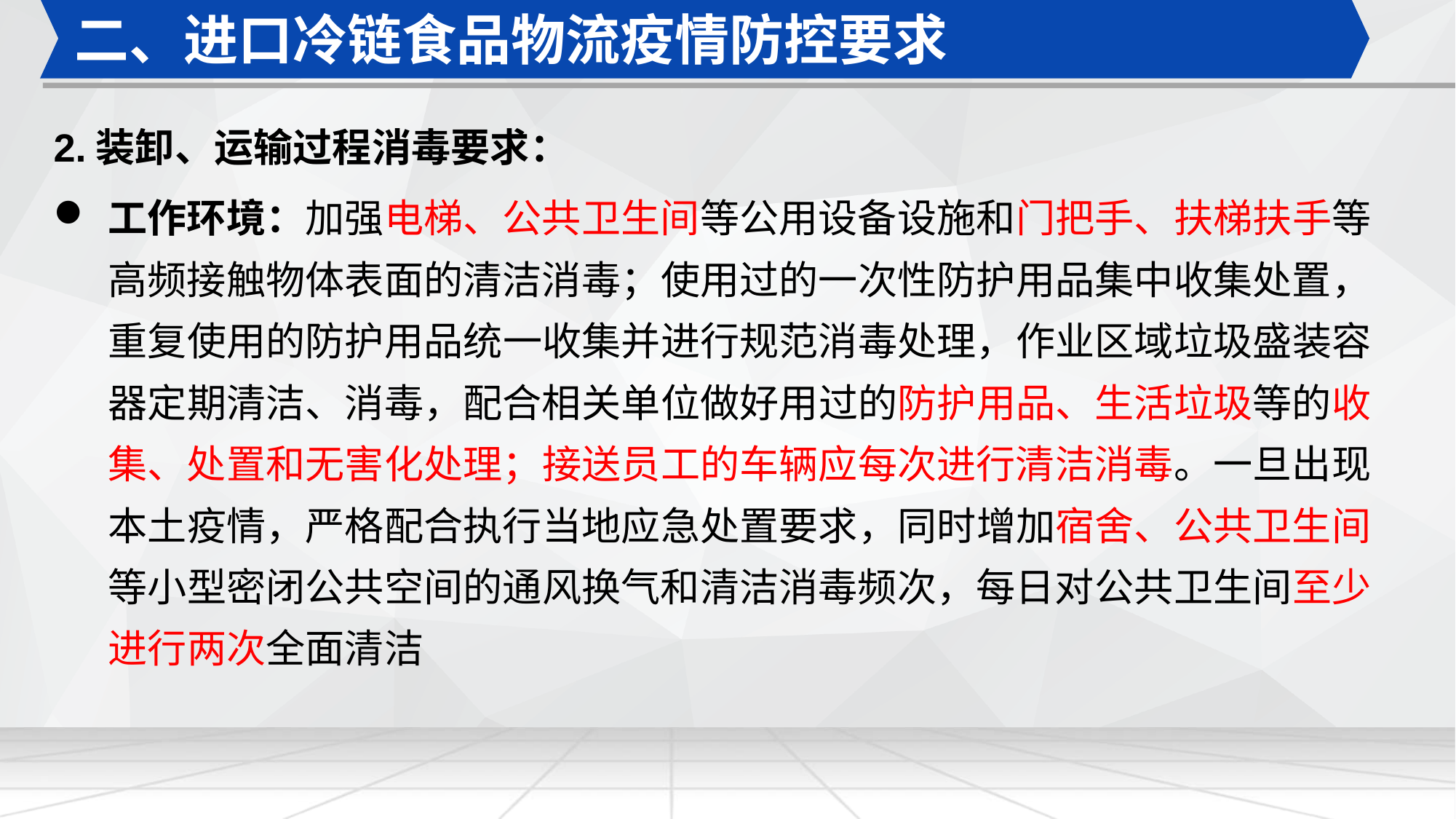

二、进口冷链食品物流疫情防控要求

2.装卸、运输过程消毒要求：
工作环境：加强电梯、公共卫生间等公用设备设施和门把手、扶梯扶手等高频接触物体表面的清洁消毒；使用过的一次性防护用品集中收集处置，重复使用的防护用品统一收集并进行规范消毒处理，作业区域垃圾盛装容器定期清洁、消毒，配合相关单位做好用过的防护用品、生活垃圾等的收集、处置和无害化处理；接送员工的车辆应每次进行清洁消毒。一旦出现本土疫情，严格配合执行当地应急处置要求，同时增加宿舍、公共卫生间等小型密闭公共空间的通风换气和清洁消毒频次，每日对公共卫生间至少进行两次全面清洁